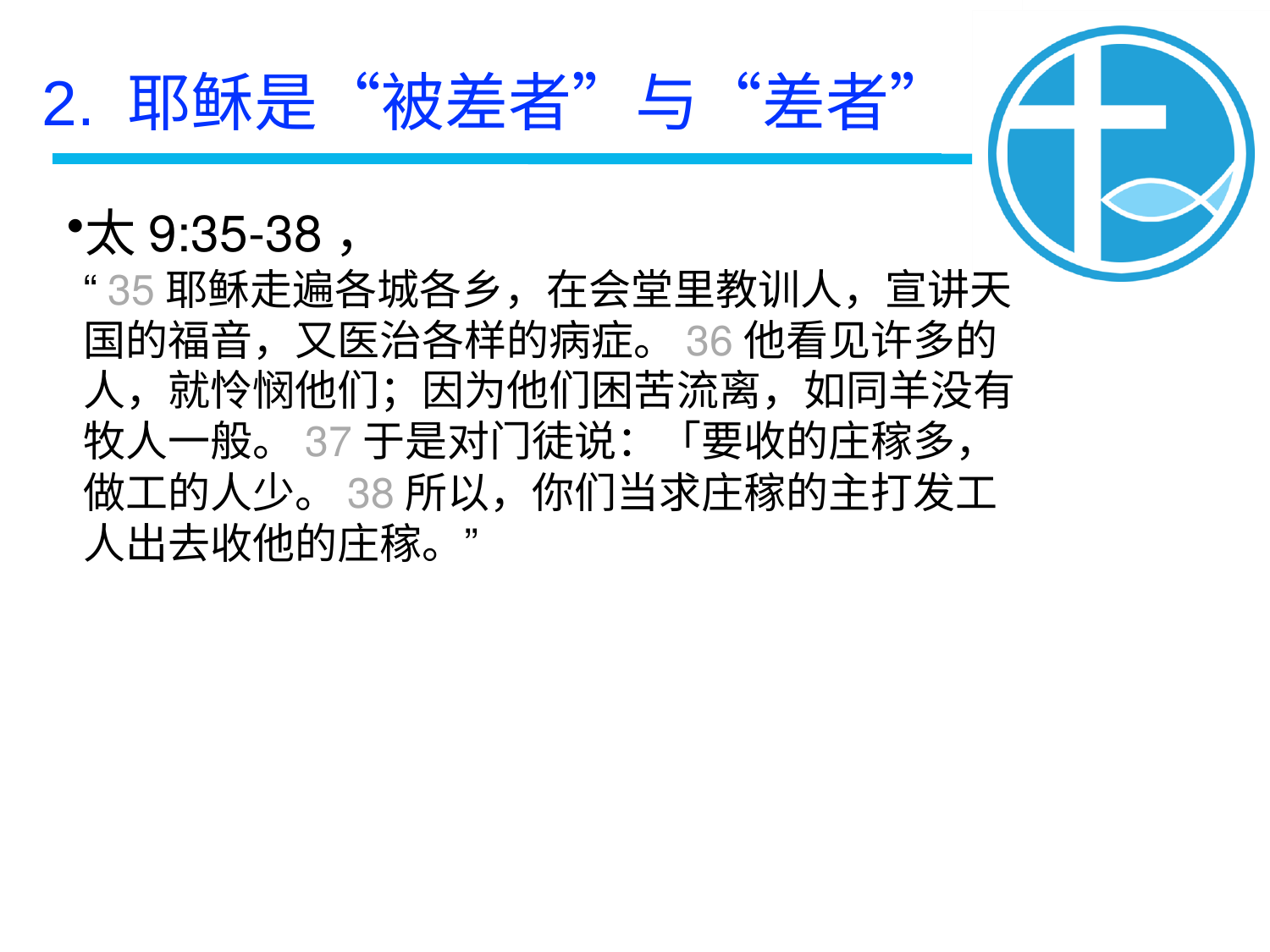

2. 耶稣是“被差者”与“差者”
太9:35-38，
“35耶稣走遍各城各乡，在会堂里教训人，宣讲天国的福音，又医治各样的病症。36他看见许多的人，就怜悯他们；因为他们困苦流离，如同羊没有牧人一般。37于是对门徒说：「要收的庄稼多，做工的人少。38所以，你们当求庄稼的主打发工人出去收他的庄稼。”